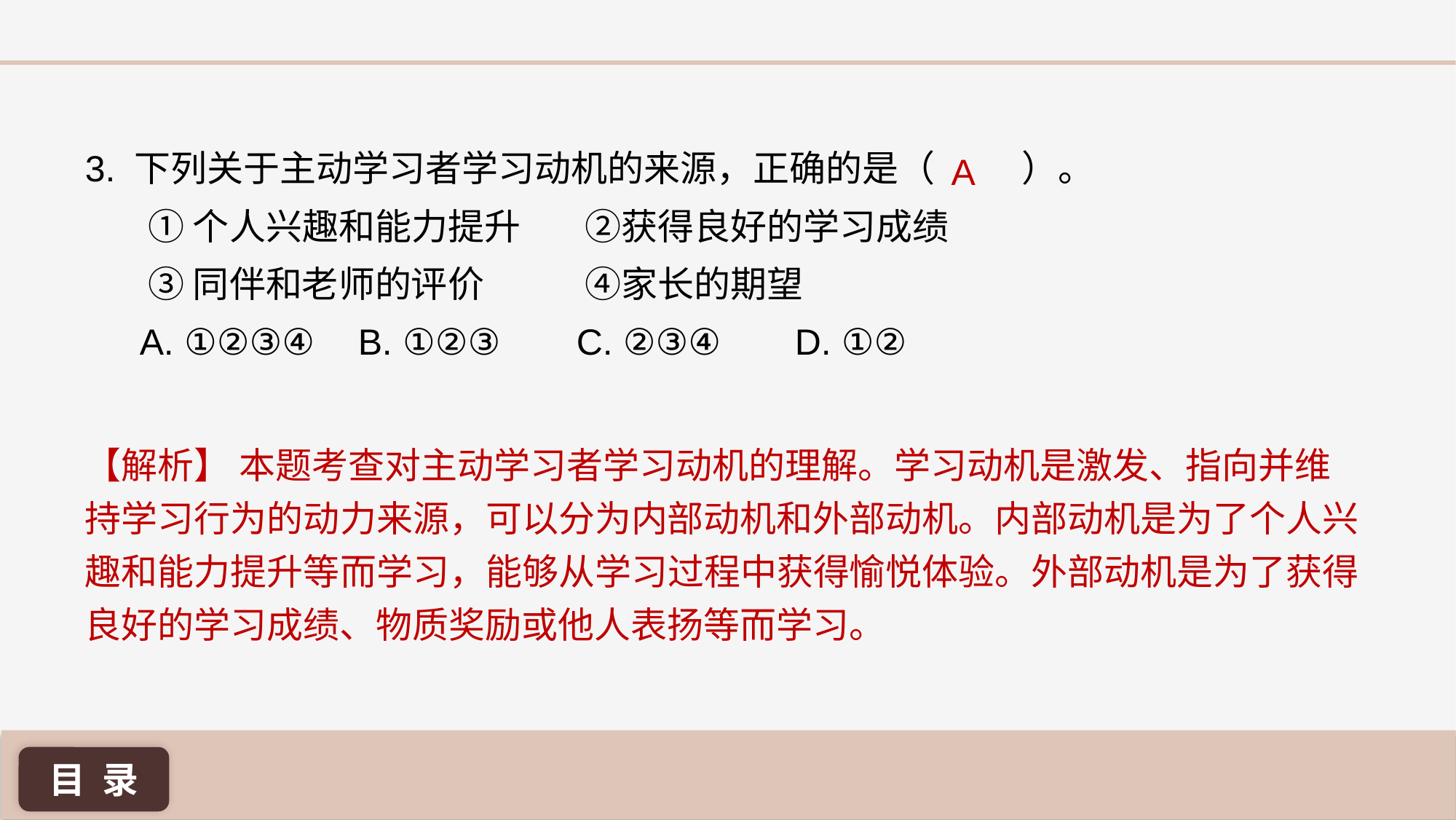

3. 下列关于主动学习者学习动机的来源，正确的是（	 ）。
	 ①个人兴趣和能力提升 	 ②获得良好的学习成绩
	 ③同伴和老师的评价	 ④家长的期望
A. ①②③④ 	B. ①②③ 	C. ②③④ 	D. ①②
A
【解析】 本题考查对主动学习者学习动机的理解。学习动机是激发、指向并维持学习行为的动力来源，可以分为内部动机和外部动机。内部动机是为了个人兴趣和能力提升等而学习，能够从学习过程中获得愉悦体验。外部动机是为了获得良好的学习成绩、物质奖励或他人表扬等而学习。